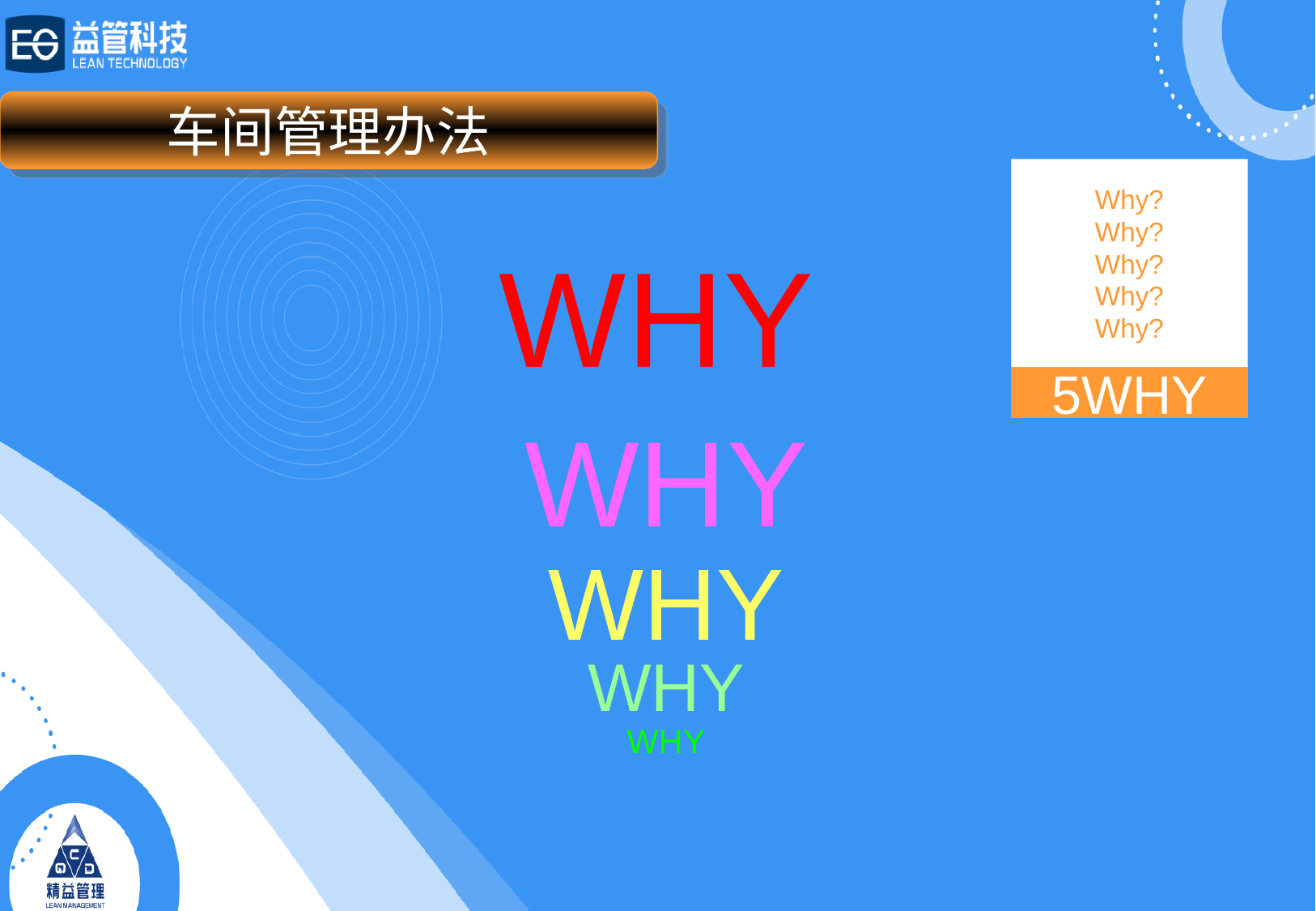

车间管理办法
Why?
Why?
Why?
Why?
Why?
5WHY
# WHY
WHY
WHY
WHY

WHY